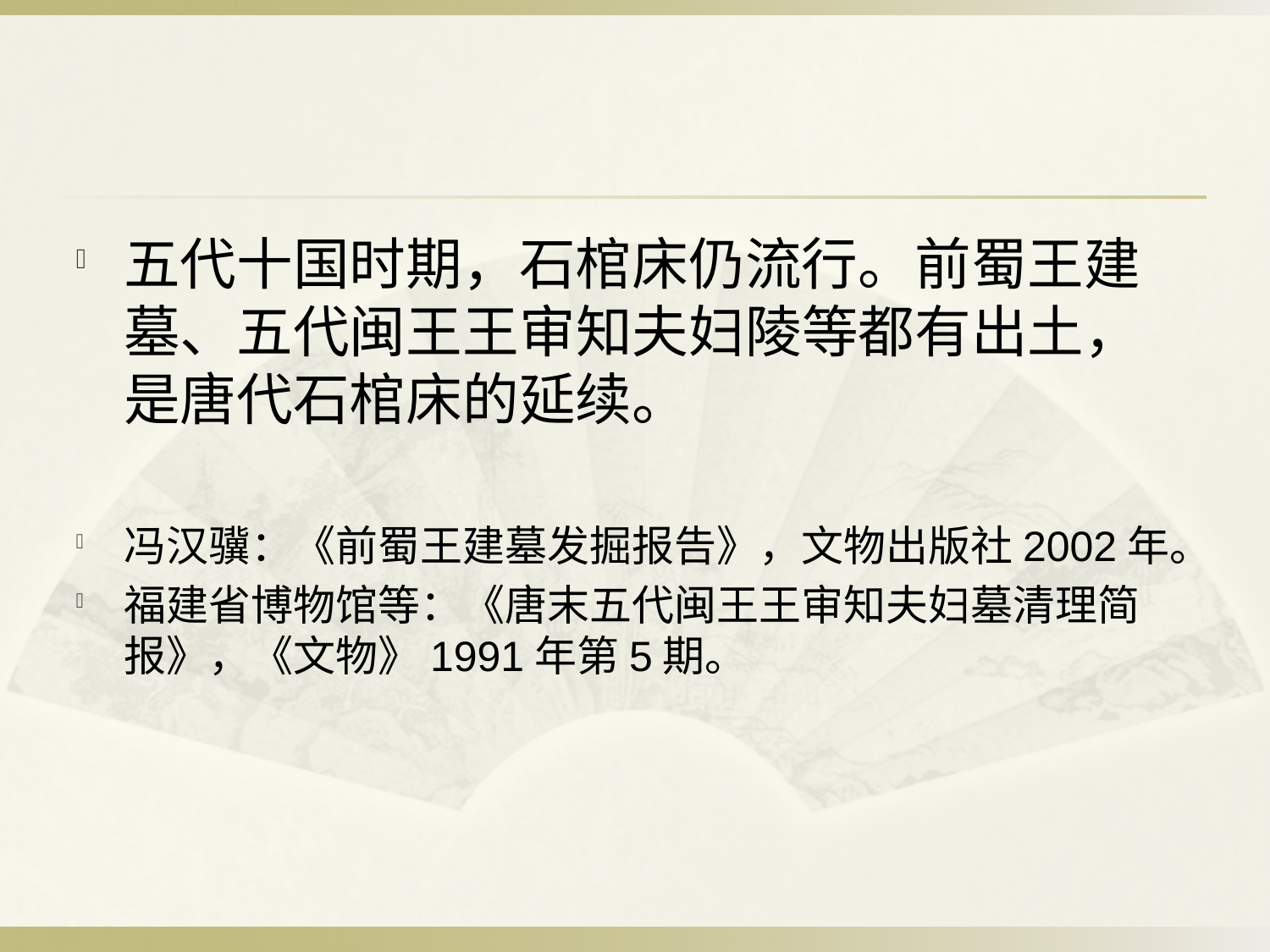

#
五代十国时期，石棺床仍流行。前蜀王建墓、五代闽王王审知夫妇陵等都有出土，是唐代石棺床的延续。

冯汉骥：《前蜀王建墓发掘报告》，文物出版社2002年。
福建省博物馆等：《唐末五代闽王王审知夫妇墓清理简报》，《文物》1991年第5期。